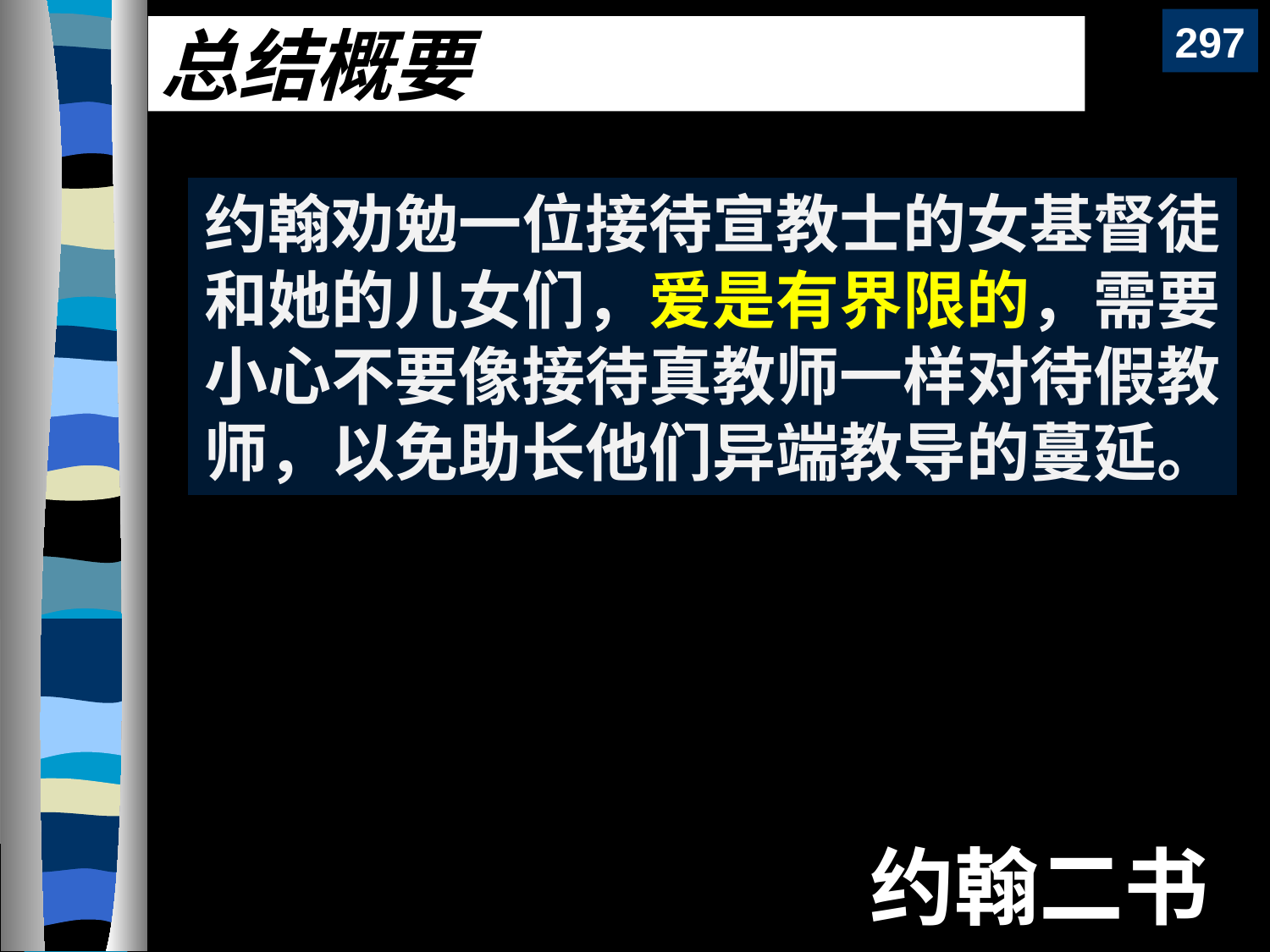

297
总结概要
约翰劝勉一位接待宣教士的女基督徒和她的儿女们，爱是有界限的，需要小心不要像接待真教师一样对待假教师，以免助长他们异端教导的蔓延。
约翰二书